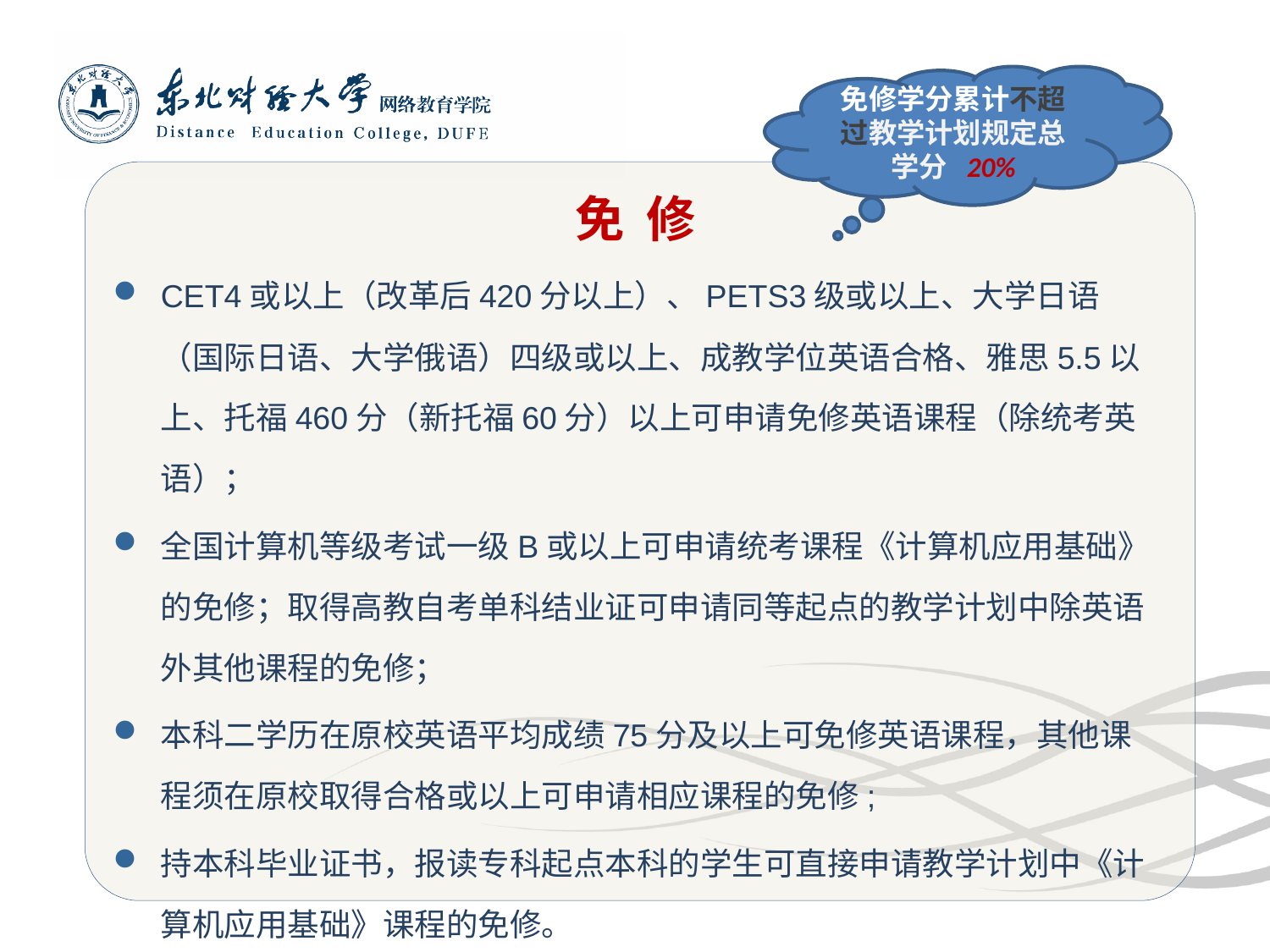

免修学分累计不超过教学计划规定总学分  20%
免  修
CET4或以上（改革后420分以上）、PETS3级或以上、大学日语（国际日语、大学俄语）四级或以上、成教学位英语合格、雅思5.5以上、托福460分（新托福60分）以上可申请免修英语课程（除统考英语）；
全国计算机等级考试一级B或以上可申请统考课程《计算机应用基础》的免修；取得高教自考单科结业证可申请同等起点的教学计划中除英语外其他课程的免修；
本科二学历在原校英语平均成绩75分及以上可免修英语课程，其他课程须在原校取得合格或以上可申请相应课程的免修;
持本科毕业证书，报读专科起点本科的学生可直接申请教学计划中《计算机应用基础》课程的免修。